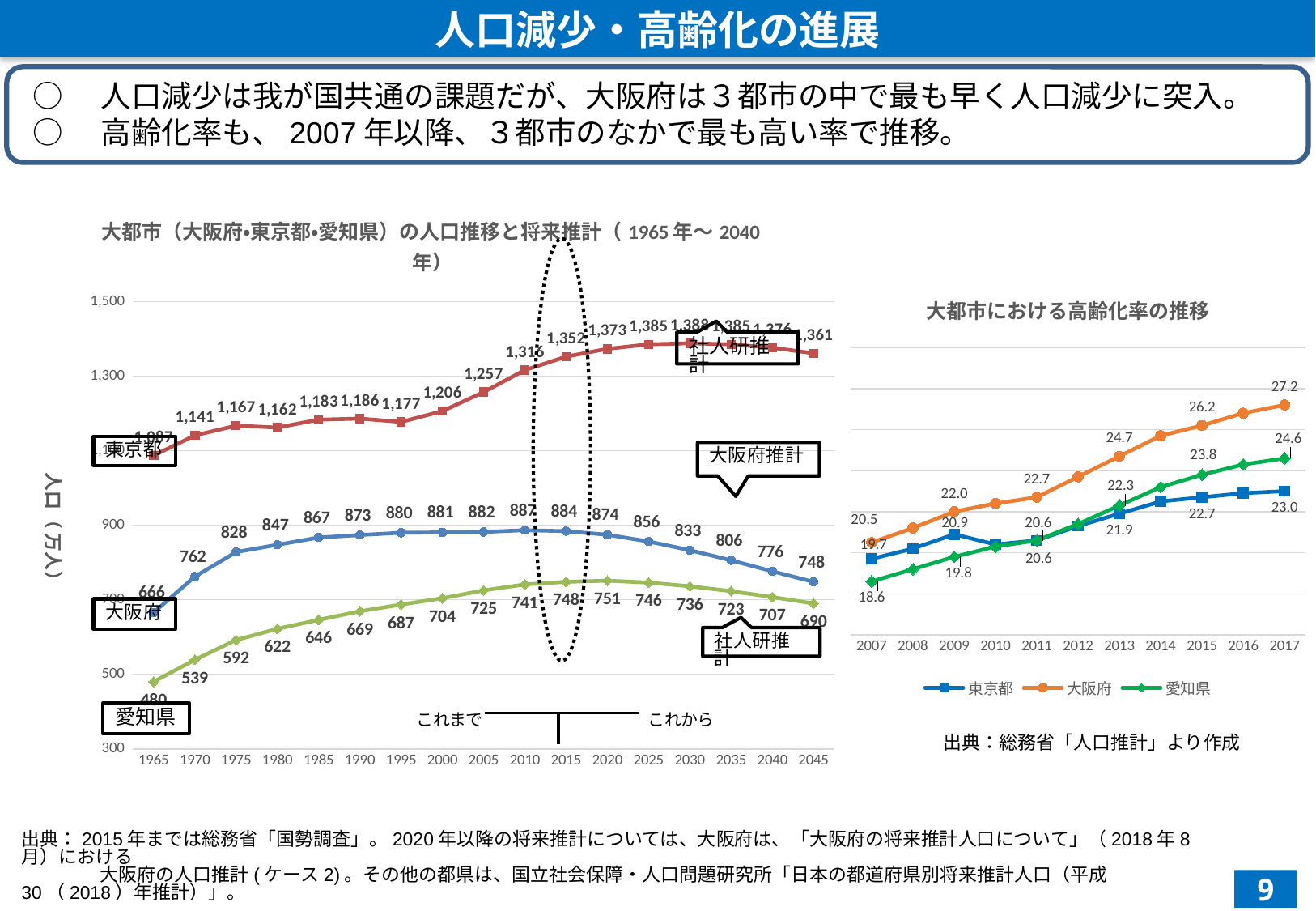

人口減少・高齢化の進展
○　人口減少は我が国共通の課題だが、大阪府は３都市の中で最も早く人口減少に突入。
○　高齢化率も、2007年以降、３都市のなかで最も高い率で推移。

### Chart: 大都市（大阪府・東京都・愛知県）の人口推移と将来推計（1965年～2040年）

| Category |  |  |  |
|---|---|---|---|
| 1965 | 665.7189 | 1087.0 | 480.0 |
| 1970 | 762.048 | 1141.0 | 539.0 |
| 1975 | 827.8925 | 1167.0 | 592.0 |
| 1980 | 847.3446 | 1162.0 | 622.0 |
| 1985 | 866.8095 | 1183.0 | 646.0 |
| 1990 | 873.4516 | 1186.0 | 669.0 |
| 1995 | 879.7268 | 1177.0 | 687.0 |
| 2000 | 880.5081 | 1206.0 | 704.0 |
| 2005 | 881.7166 | 1257.0 | 725.0 |
| 2010 | 886.5245 | 1316.0 | 741.0 |
| 2015 | 883.9469 | 1352.0 | 748.0 |
| 2020 | 874.2835602167785 | 1373.0 | 751.0 |
| 2025 | 856.19393226809 | 1385.0 | 746.0 |
| 2030 | 832.8289351216979 | 1388.0 | 736.0 |
| 2035 | 805.6504735040996 | 1385.0 | 723.0 |
| 2040 | 776.1446571258791 | 1376.0 | 707.0 |
| 2045 | 747.8205453490393 | 1361.0 | 690.0 |

### Chart: 大都市における高齢化率の推移

| Category | 東京都 | 大阪府 | 愛知県 |
|---|---|---|---|
| 2007 | 19.7 | 20.5 | 18.6 |
| 2008 | 20.2 | 21.2 | 19.2 |
| 2009 | 20.9 | 22.0 | 19.8 |
| 2010 | 20.4 | 22.4 | 20.3 |
| 2011 | 20.6 | 22.7 | 20.6 |
| 2012 | 21.3 | 23.7 | 21.4 |
| 2013 | 21.9 | 24.7 | 22.3 |
| 2014 | 22.5 | 25.7 | 23.2 |
| 2015 | 22.7 | 26.2 | 23.8 |
| 2016 | 22.9 | 26.8 | 24.3 |
| 2017 | 23.0 | 27.2 | 24.6 |
％
出典：総務省「人口推計」より作成
出典：2015年までは総務省「国勢調査」。2020年以降の将来推計については、大阪府は、「大阪府の将来推計人口について」（2018年8月）における
　　　　 大阪府の人口推計(ケース2)。その他の都県は、国立社会保障・人口問題研究所「日本の都道府県別将来推計人口（平成30（2018）年推計）」。
9